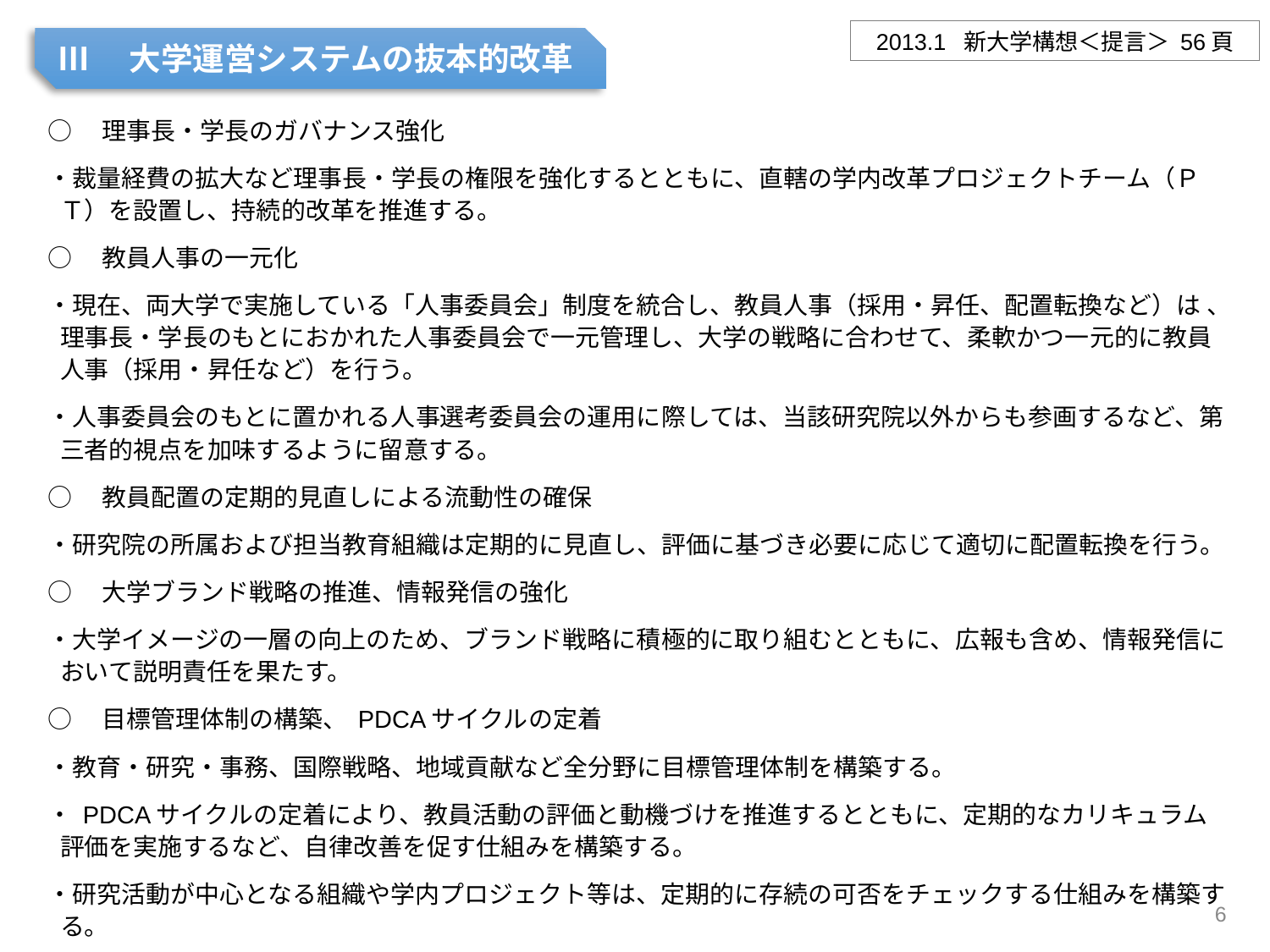

2013.1  新大学構想＜提言＞ 56頁
Ⅲ　大学運営システムの抜本的改革
○　理事長・学長のガバナンス強化
・裁量経費の拡大など理事長・学長の権限を強化するとともに、直轄の学内改革プロジェクトチーム（ＰＴ）を設置し、持続的改革を推進する。
○　教員人事の一元化
・現在、両大学で実施している「人事委員会」制度を統合し、教員人事（採用・昇任、配置転換など）は 、理事長・学長のもとにおかれた人事委員会で一元管理し、大学の戦略に合わせて、柔軟かつ一元的に教員人事（採用・昇任など）を行う。
・人事委員会のもとに置かれる人事選考委員会の運用に際しては、当該研究院以外からも参画するなど、第三者的視点を加味するように留意する。
○　教員配置の定期的見直しによる流動性の確保
・研究院の所属および担当教育組織は定期的に見直し、評価に基づき必要に応じて適切に配置転換を行う。
○　大学ブランド戦略の推進、情報発信の強化
・大学イメージの一層の向上のため、ブランド戦略に積極的に取り組むとともに、広報も含め、情報発信において説明責任を果たす。
○　目標管理体制の構築、 PDCAサイクルの定着
・教育・研究・事務、国際戦略、地域貢献など全分野に目標管理体制を構築する。
・ PDCAサイクルの定着により、教員活動の評価と動機づけを推進するとともに、定期的なカリキュラム評価を実施するなど、自律改善を促す仕組みを構築する。
・研究活動が中心となる組織や学内プロジェクト等は、定期的に存続の可否をチェックする仕組みを構築する。
6